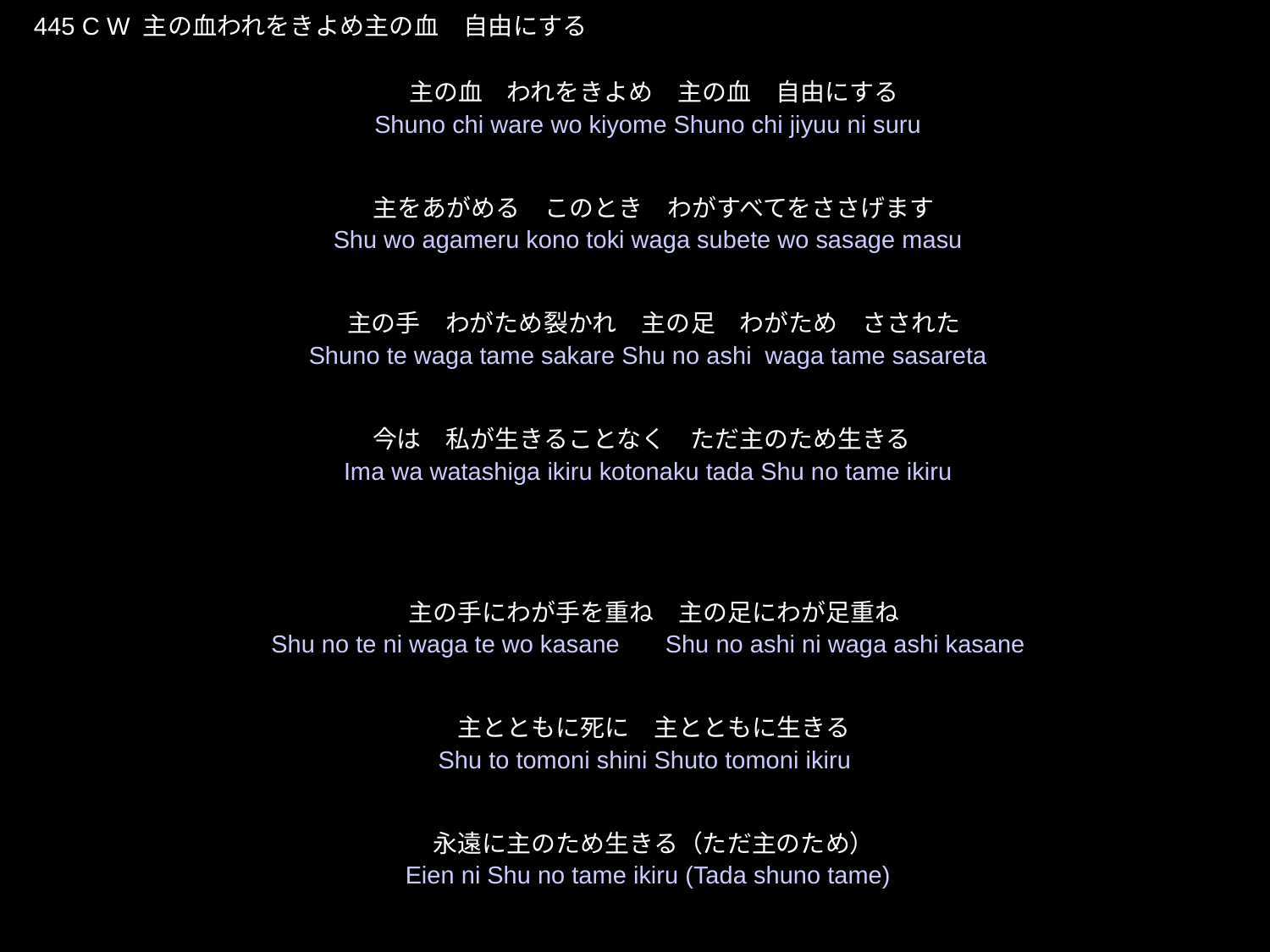

しゅのちわれをきよめ
★W
445 C W 主の血われをきよめ主の血　自由にする
主の血　われをきよめ　主の血　自由にする

主をあがめる　このとき　わがすべてをささげます

主の手　わがため裂かれ　主の足　わがため　さされた

今は　私が生きることなく　ただ主のため生きる

主の手にわが手を重ね　主の足にわが足重ね

主とともに死に　主とともに生きる

永遠に主のため生きる（ただ主のため）

★５
Shuno chi ware wo kiyome Shuno chi jiyuu ni suru

Shu wo agameru kono toki waga subete wo sasage masu

Shuno te waga tame sakare Shu no ashi  waga tame sasareta

Ima wa watashiga ikiru kotonaku tada Shu no tame ikiru

Shu no te ni waga te wo kasane　Shu no ashi ni waga ashi kasane

Shu to tomoni shini Shuto tomoni ikiru

Eien ni Shu no tame ikiru (Tada shuno tame)